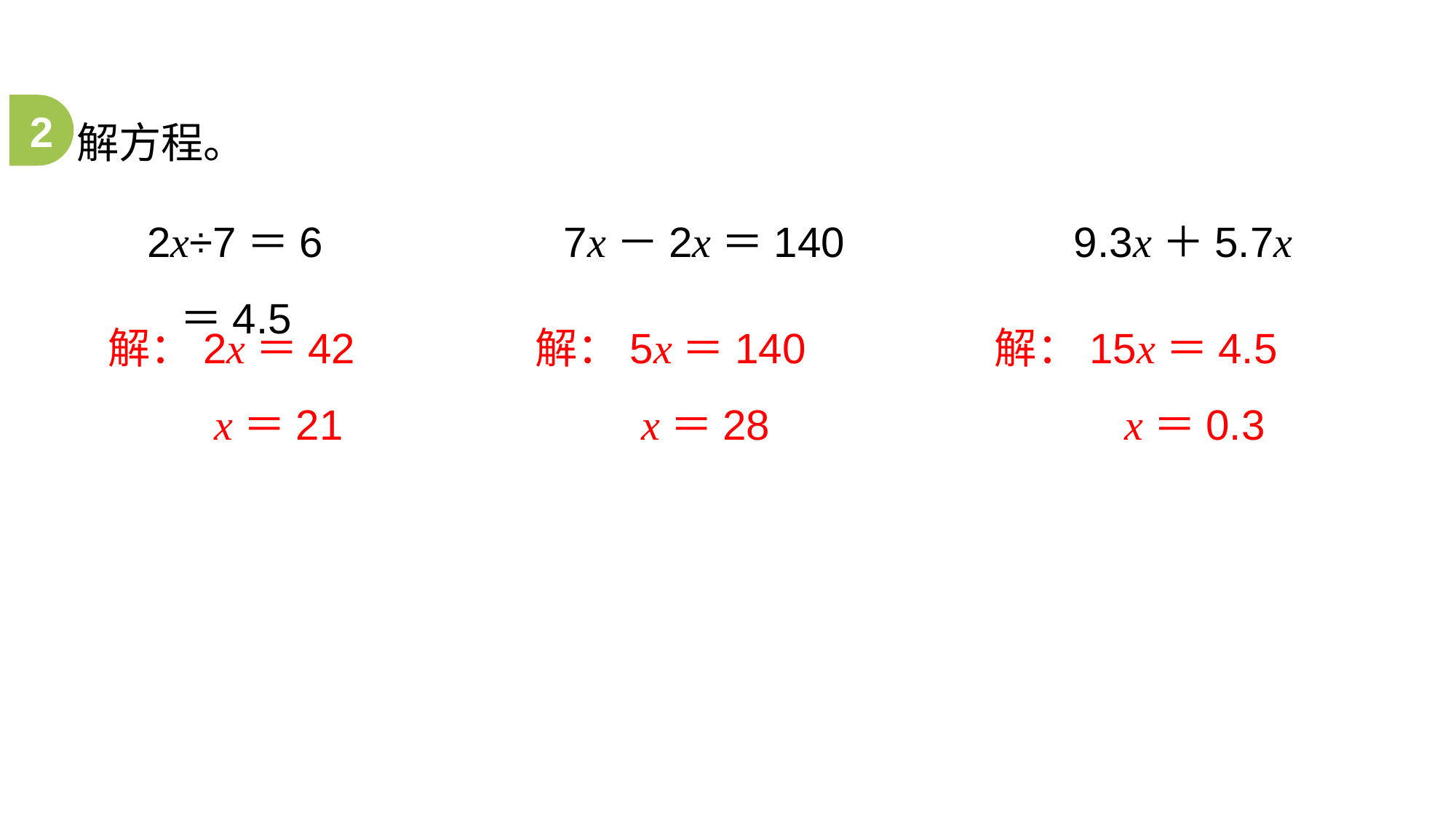

解方程。
2
2x÷7＝6	              7x－2x＝140	           9.3x＋5.7x＝4.5
解：2x＝42
         x＝21
解：5x＝140
         x＝28
解：15x＝4.5
           x＝0.3